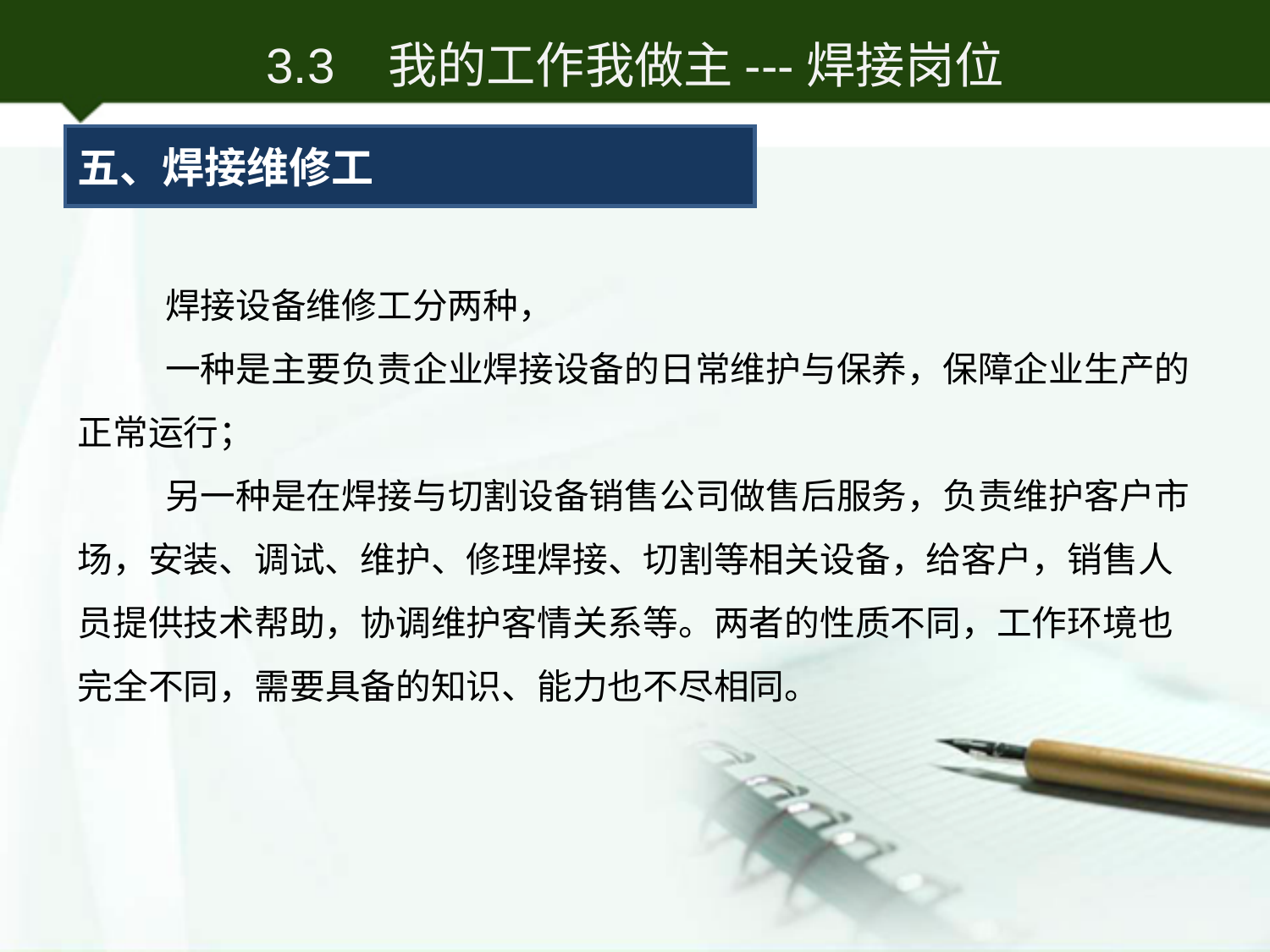

3.3   我的工作我做主---焊接岗位
五、焊接维修工
焊接设备维修工分两种，
一种是主要负责企业焊接设备的日常维护与保养，保障企业生产的正常运行；
另一种是在焊接与切割设备销售公司做售后服务，负责维护客户市场，安装、调试、维护、修理焊接、切割等相关设备，给客户，销售人员提供技术帮助，协调维护客情关系等。两者的性质不同，工作环境也完全不同，需要具备的知识、能力也不尽相同。